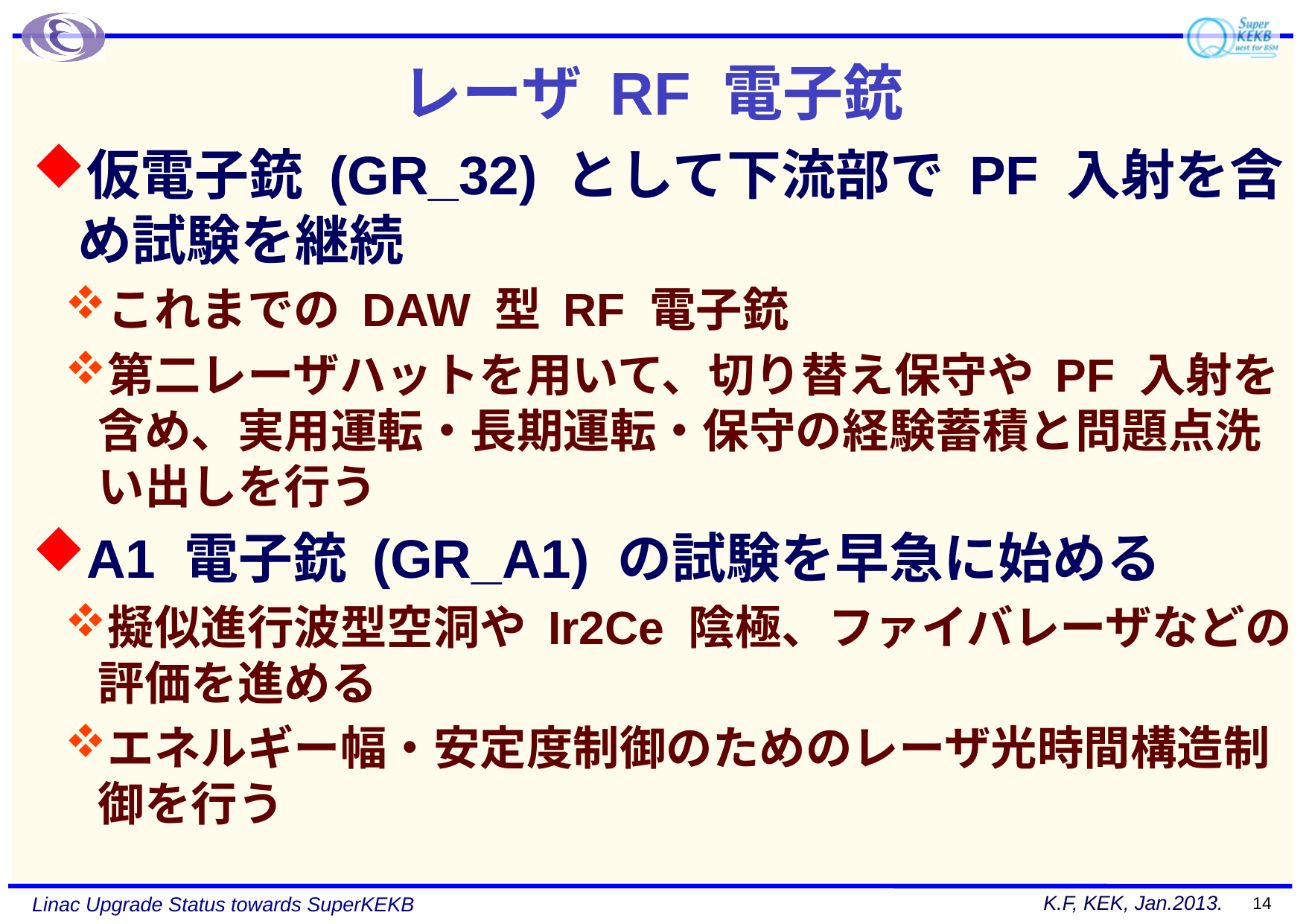

# レーザ RF 電子銃
仮電子銃 (GR_32) として下流部で PF 入射を含め試験を継続
これまでの DAW 型 RF 電子銃
第二レーザハットを用いて、切り替え保守や PF 入射を含め、実用運転・長期運転・保守の経験蓄積と問題点洗い出しを行う
A1 電子銃 (GR_A1) の試験を早急に始める
擬似進行波型空洞や Ir2Ce 陰極、ファイバレーザなどの評価を進める
エネルギー幅・安定度制御のためのレーザ光時間構造制御を行う
14